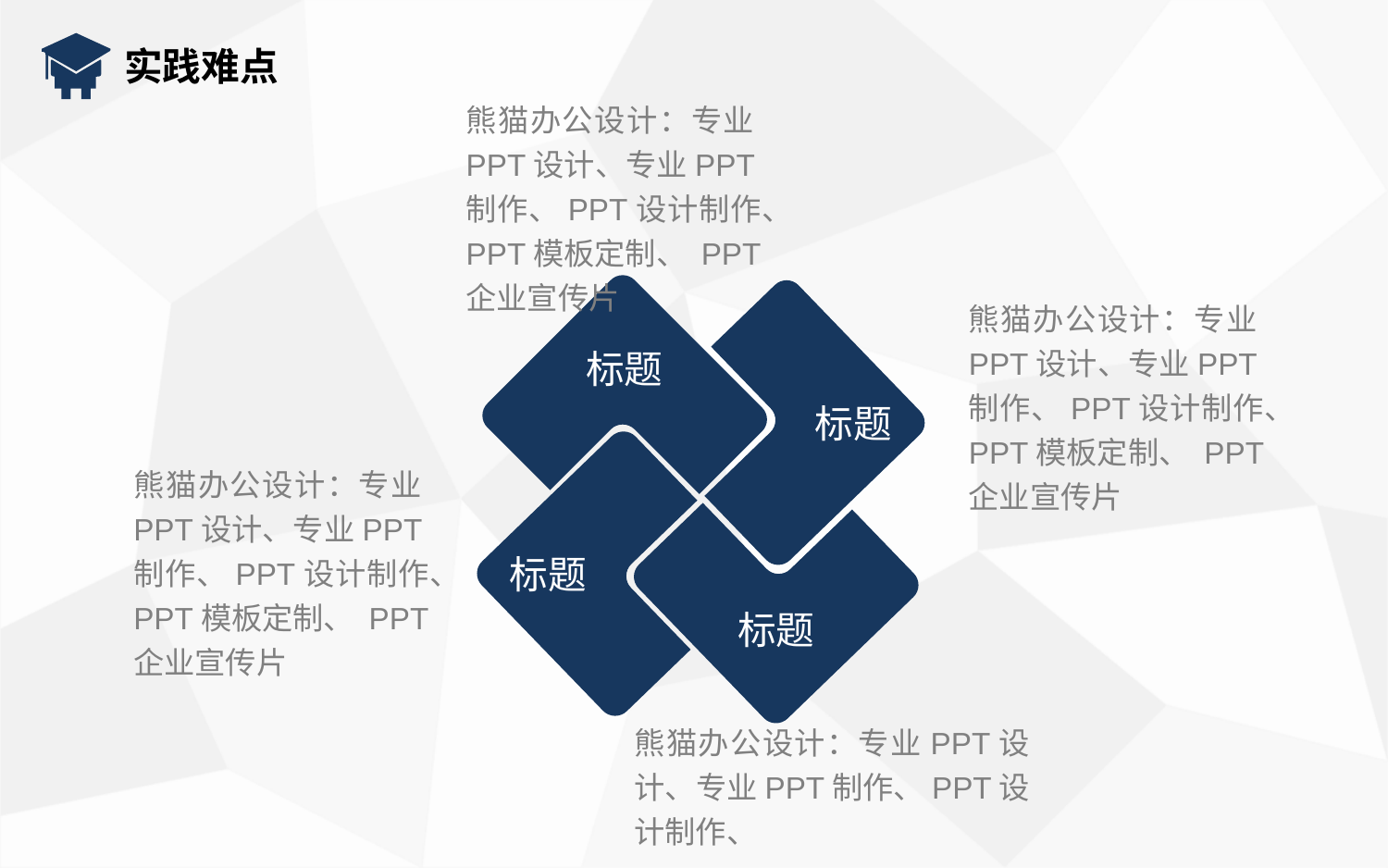

实践难点
熊猫办公设计：专业PPT设计、专业PPT制作、PPT设计制作、PPT模板定制、 PPT企业宣传片
标题
标题
标题
标题
熊猫办公设计：专业PPT设计、专业PPT制作、PPT设计制作、PPT模板定制、 PPT企业宣传片
熊猫办公设计：专业PPT设计、专业PPT制作、PPT设计制作、PPT模板定制、 PPT企业宣传片
熊猫办公设计：专业PPT设计、专业PPT制作、PPT设计制作、